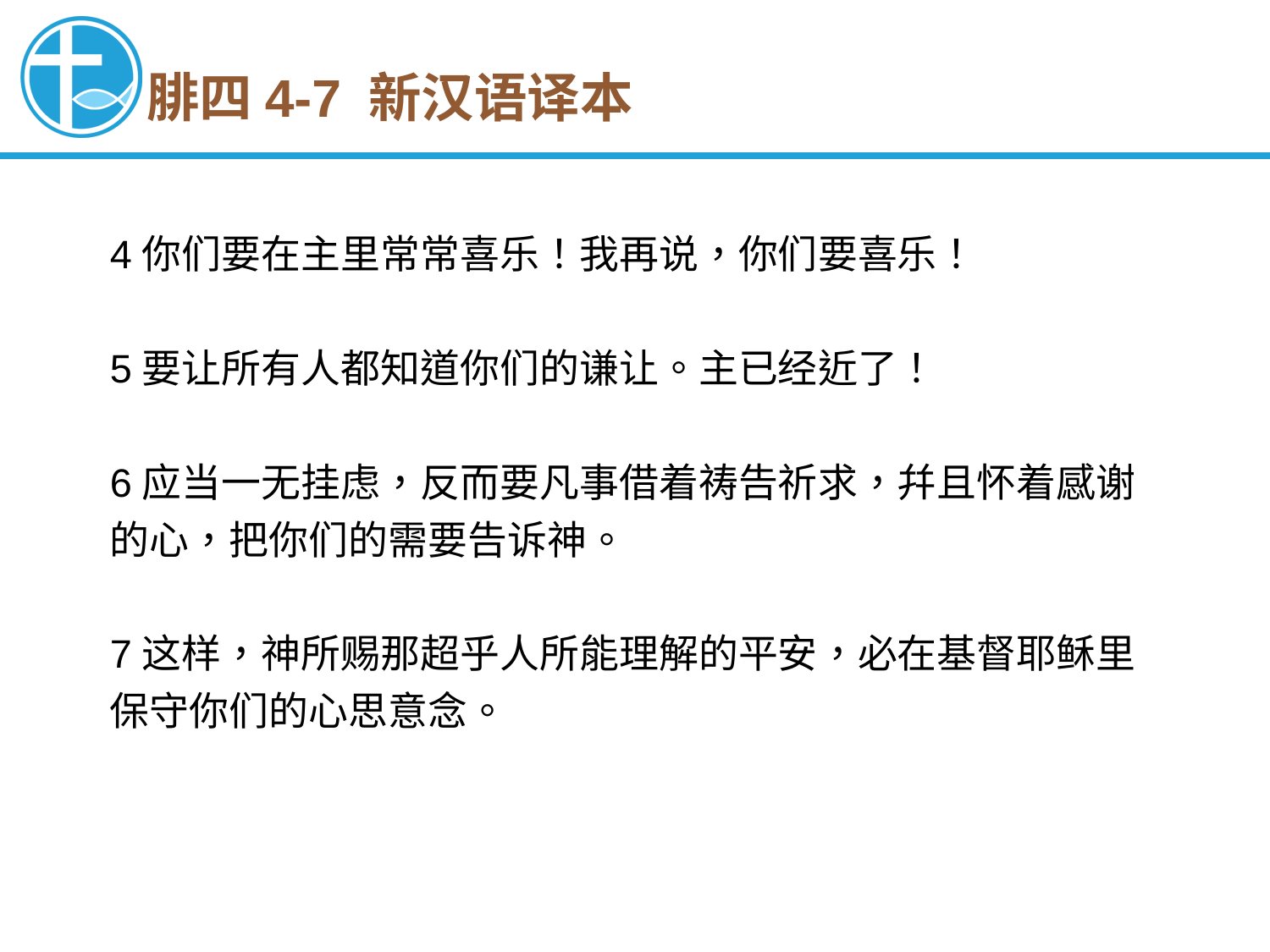

腓四4-7 新汉语译本
4你们要在主里常常喜乐！我再说，你们要喜乐！

5要让所有人都知道你们的谦让。主已经近了！

6应当一无挂虑，反而要凡事借着祷告祈求，幷且怀着感谢的心，把你们的需要告诉神。

7这样，神所赐那超乎人所能理解的平安，必在基督耶稣里保守你们的心思意念。